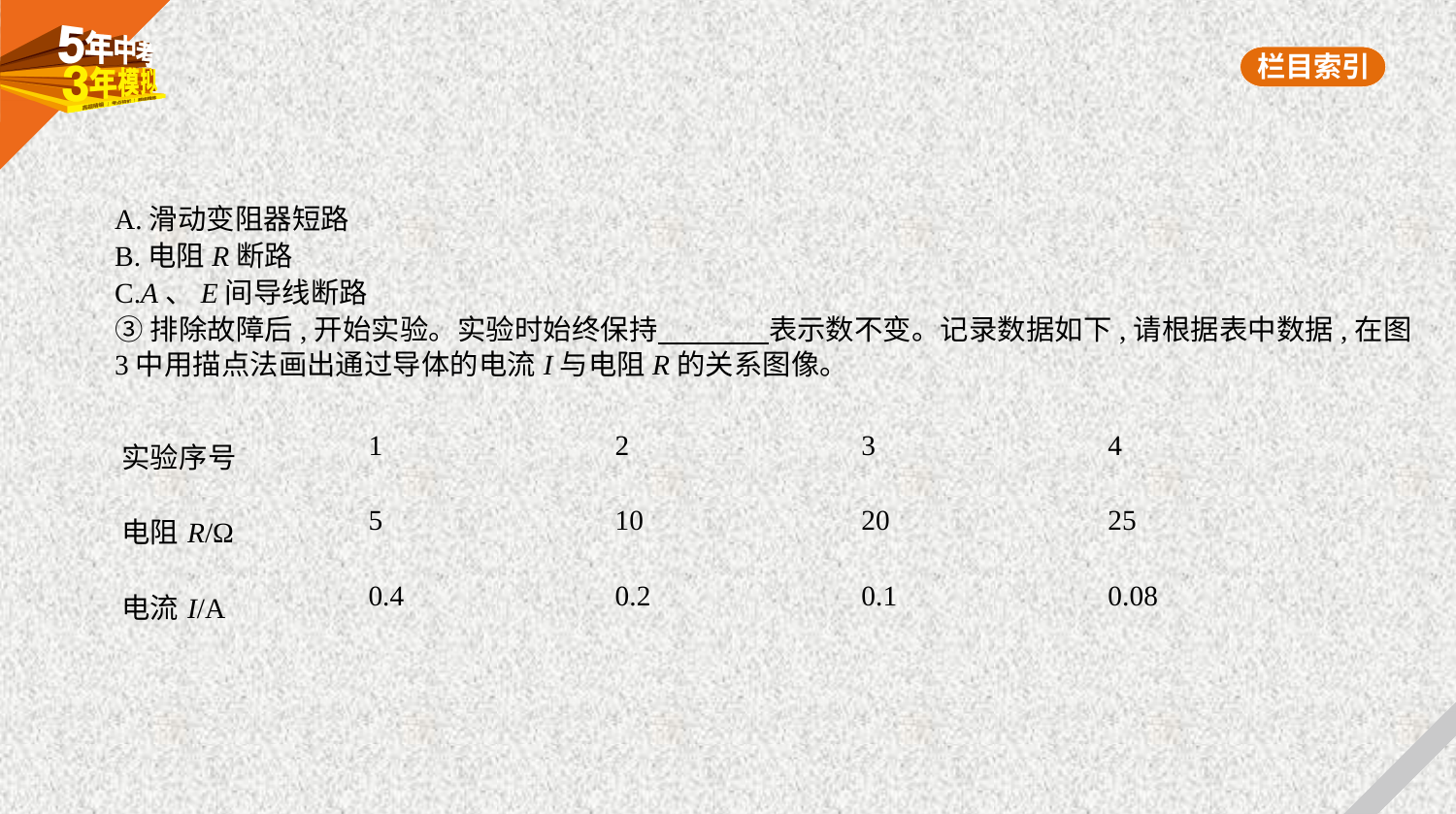

A.滑动变阻器短路
B.电阻R断路
C.A、E间导线断路
③排除故障后,开始实验。实验时始终保持　　　    表示数不变。记录数据如下,请根据表中数据,在图
3中用描点法画出通过导体的电流I与电阻R的关系图像。
| 实验序号 | 1 | 2 | 3 | 4 |
| --- | --- | --- | --- | --- |
| 电阻R/Ω | 5 | 10 | 20 | 25 |
| 电流I/A | 0.4 | 0.2 | 0.1 | 0.08 |